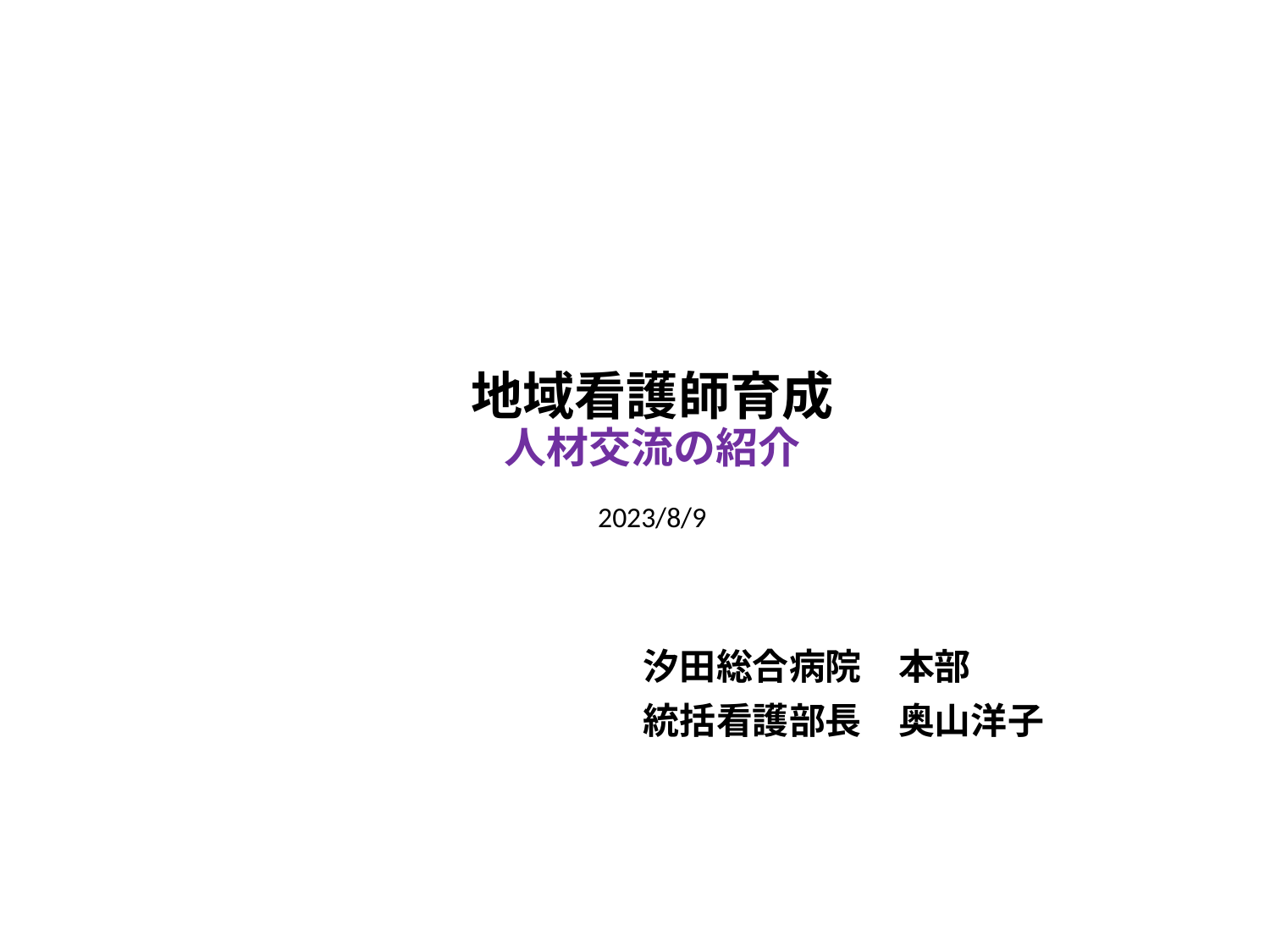

# 地域看護師育成 人材交流の紹介 2023/8/9
汐田総合病院　本部
統括看護部長　奥山洋子